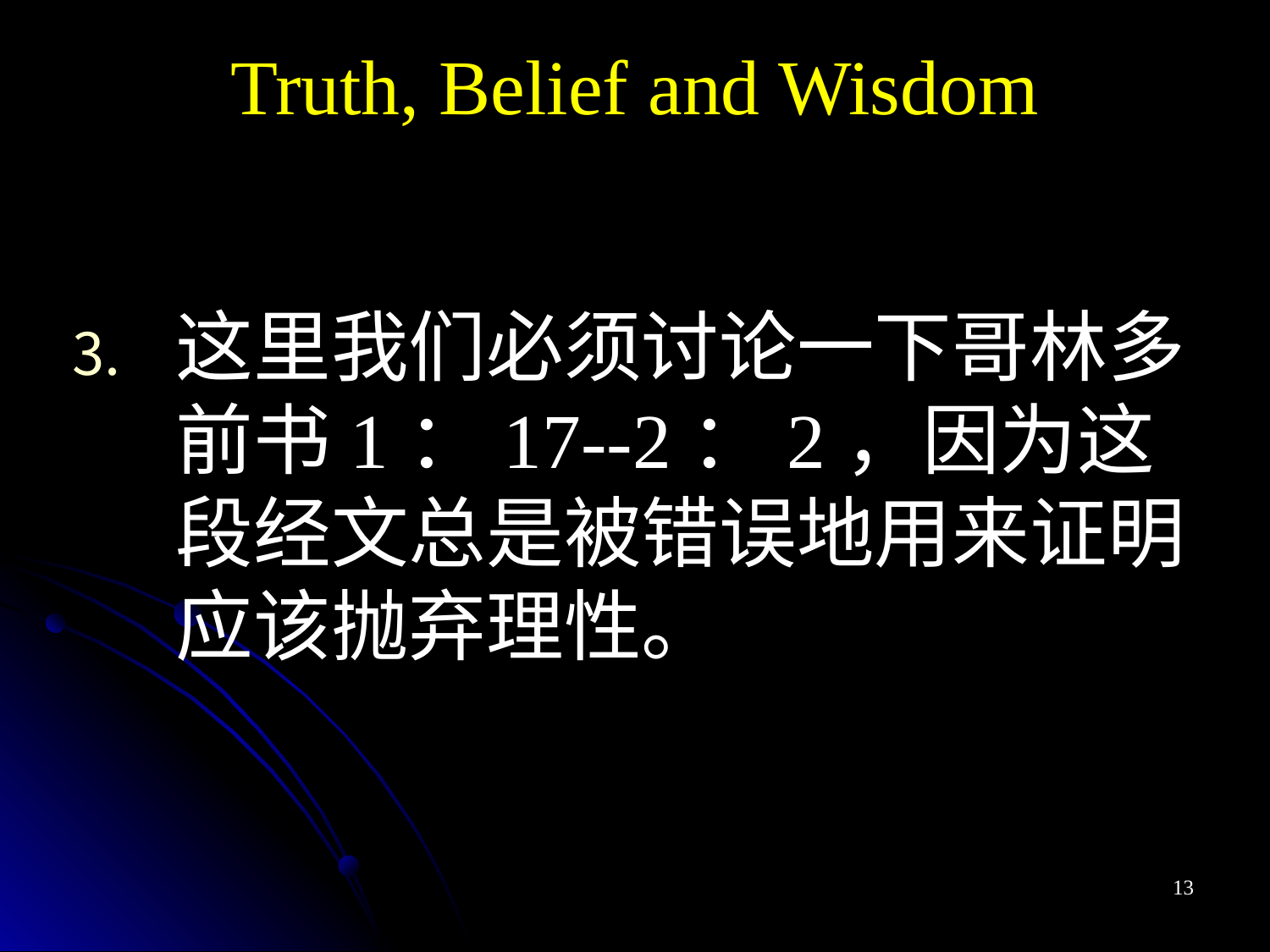

Truth, Belief and Wisdom
这里我们必须讨论一下哥林多前书1：17--2：2，因为这段经文总是被错误地用来证明应该抛弃理性。
13